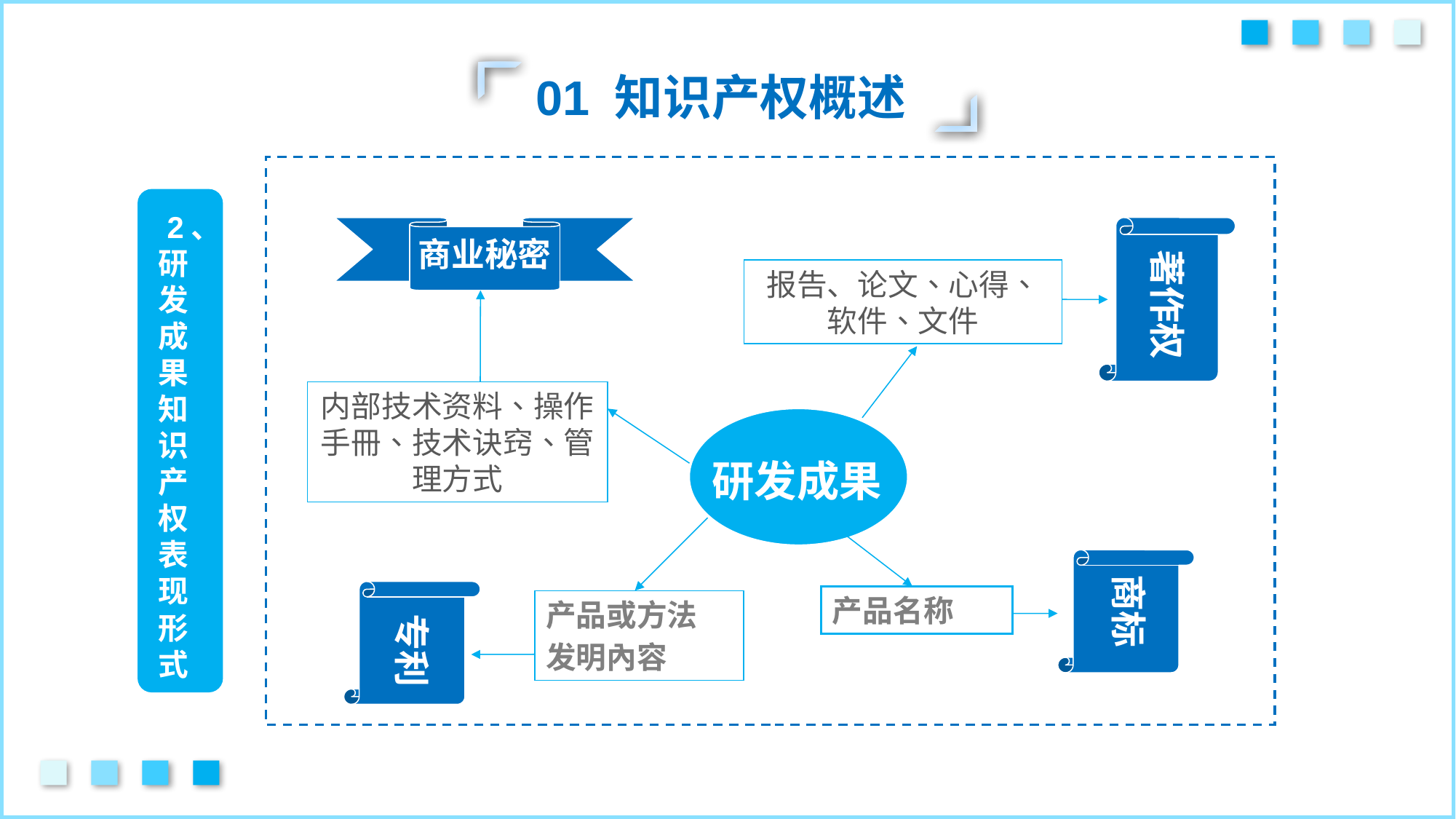

01 知识产权概述

 2、
研
发
成
果
知
识
产
权
表
现
形
式

商业秘密

内部技术资料、操作手冊、技术诀窍、管理方式

著作权
报告、论文、心得、软件、文件

研发成果

产品或方法
发明內容
专利

产品名称

商标